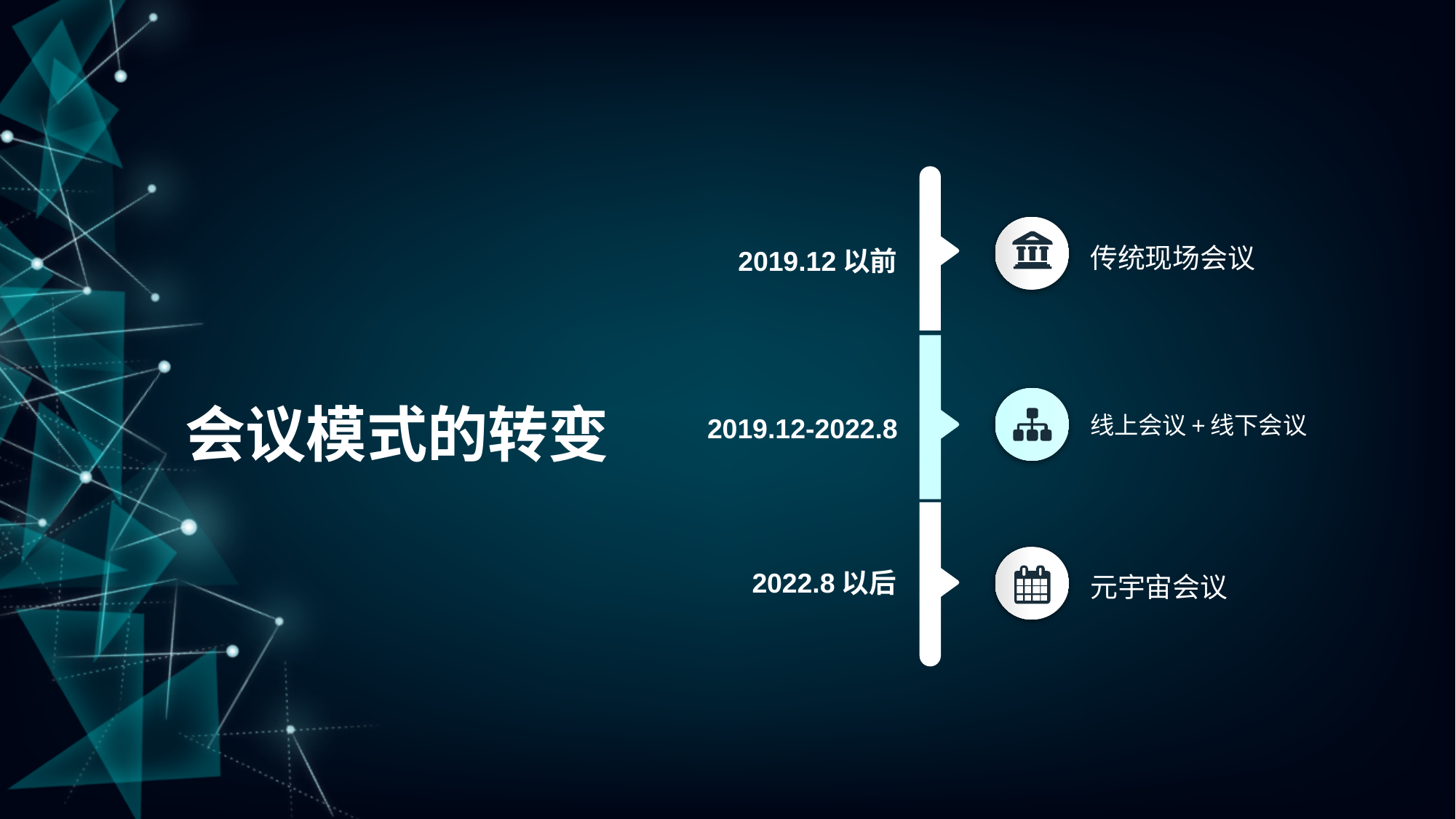

传统现场会议

2019.12以前

线上会议+线下会议

2019.12-2022.8

元宇宙会议

2022.8以后

会议模式的转变